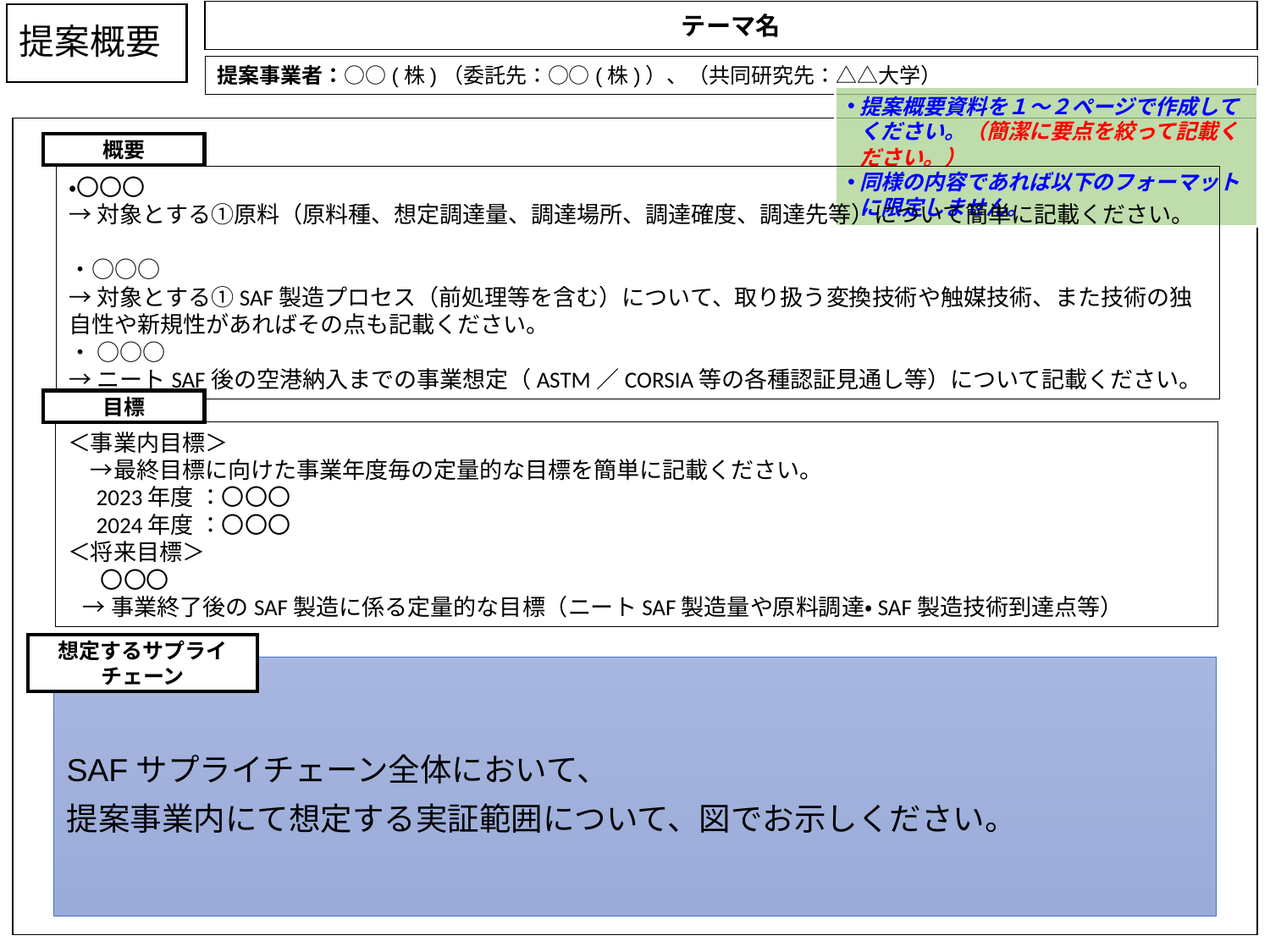

テーマ名
# 提案概要
提案事業者：○○(株)（委託先：○○(株)）、（共同研究先：△△大学）
提案概要資料を１～２ページで作成してください。（簡潔に要点を絞って記載ください。）
同様の内容であれば以下のフォーマットに限定しません。

概要
・〇〇〇
→対象とする①原料（原料種、想定調達量、調達場所、調達確度、調達先等）について簡単に記載ください。
・○○○
→対象とする①SAF製造プロセス（前処理等を含む）について、取り扱う変換技術や触媒技術、また技術の独自性や新規性があればその点も記載ください。
・ ○○○
→ニートSAF後の空港納入までの事業想定（ASTM／CORSIA等の各種認証見通し等）について記載ください。
目標
＜事業内目標＞
　→最終目標に向けた事業年度毎の定量的な目標を簡単に記載ください。
　2023年度 ：〇〇〇
　2024年度 ：〇〇〇
＜将来目標＞
　  〇〇〇
   →事業終了後のSAF製造に係る定量的な目標（ニートSAF製造量や原料調達・SAF製造技術到達点等）
想定するサプライチェーン
SAFサプライチェーン全体において、
提案事業内にて想定する実証範囲について、図でお示しください。